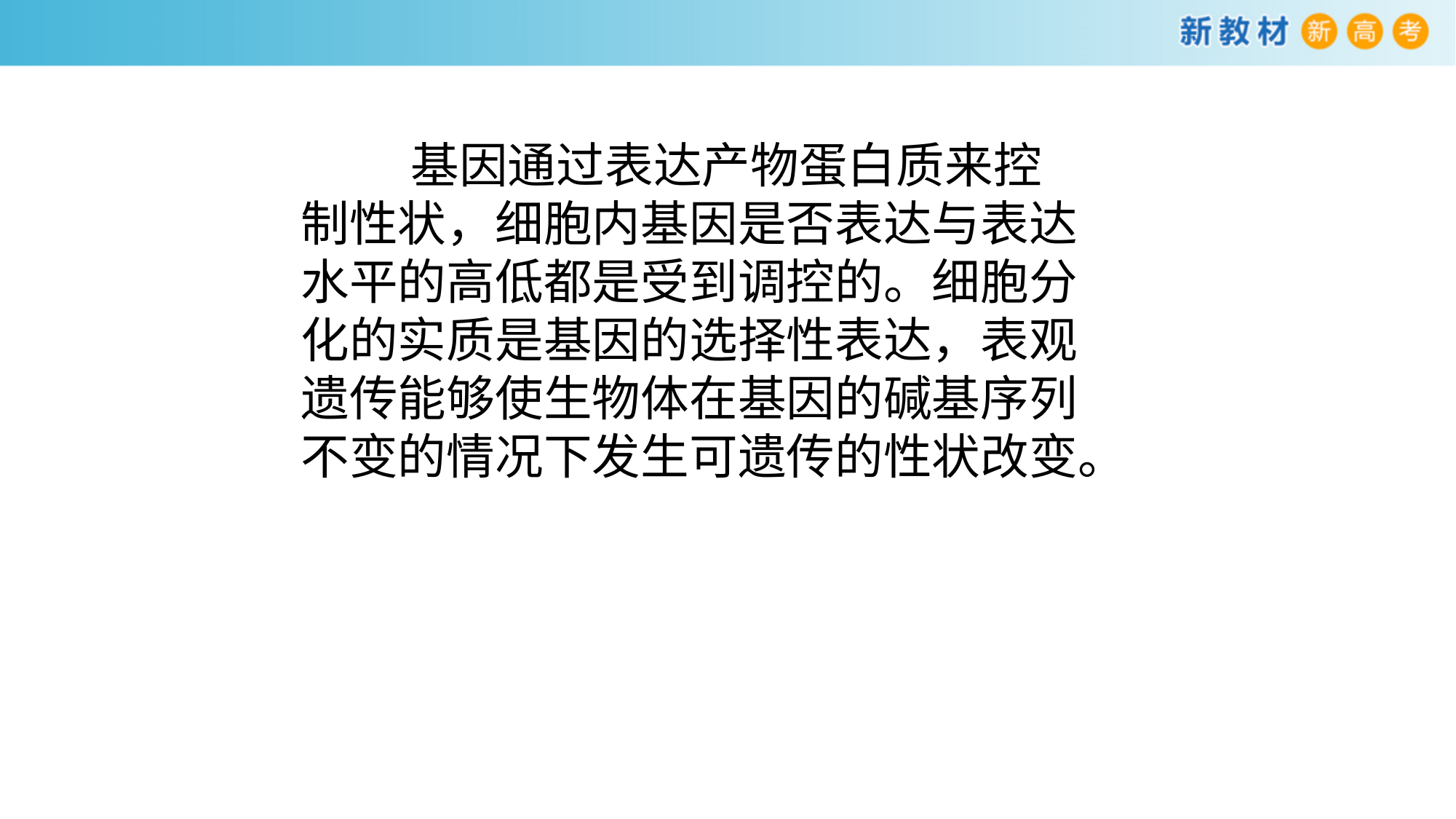

基因通过表达产物蛋白质来控制性状，细胞内基因是否表达与表达水平的高低都是受到调控的。细胞分化的实质是基因的选择性表达，表观遗传能够使生物体在基因的碱基序列不变的情况下发生可遗传的性状改变。